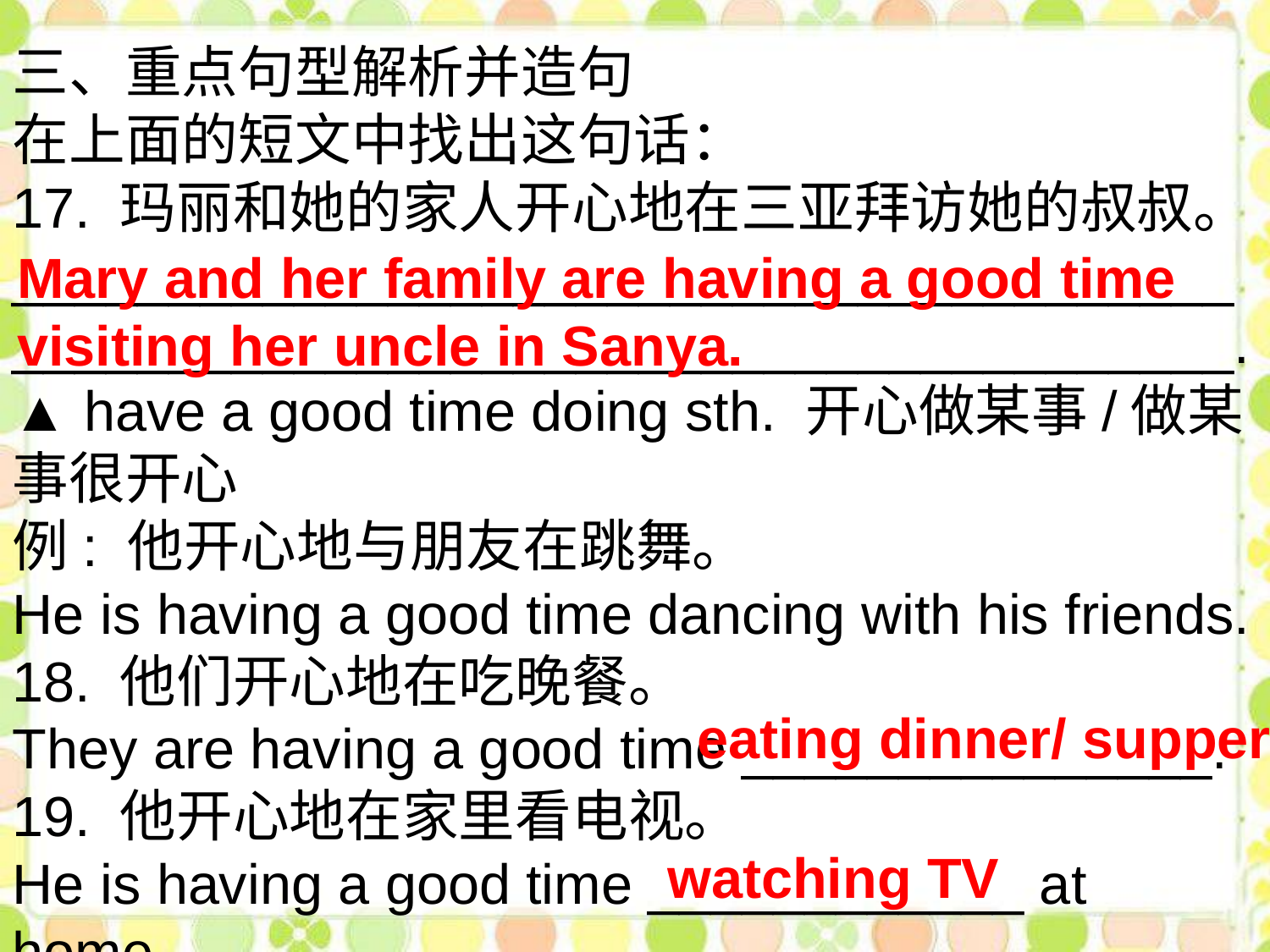

三、重点句型解析并造句
在上面的短文中找出这句话：
17. 玛丽和她的家人开心地在三亚拜访她的叔叔。
______________________________________________________________________________.
▲ have a good time doing sth. 开心做某事/做某事很开心
例: 他开心地与朋友在跳舞。
He is having a good time dancing with his friends.
18. 他们开心地在吃晚餐。
They are having a good time _______________.
19. 他开心地在家里看电视。
He is having a good time ____________ at home.
Mary and her family are having a good time visiting her uncle in Sanya.
eating dinner/ supper
watching TV